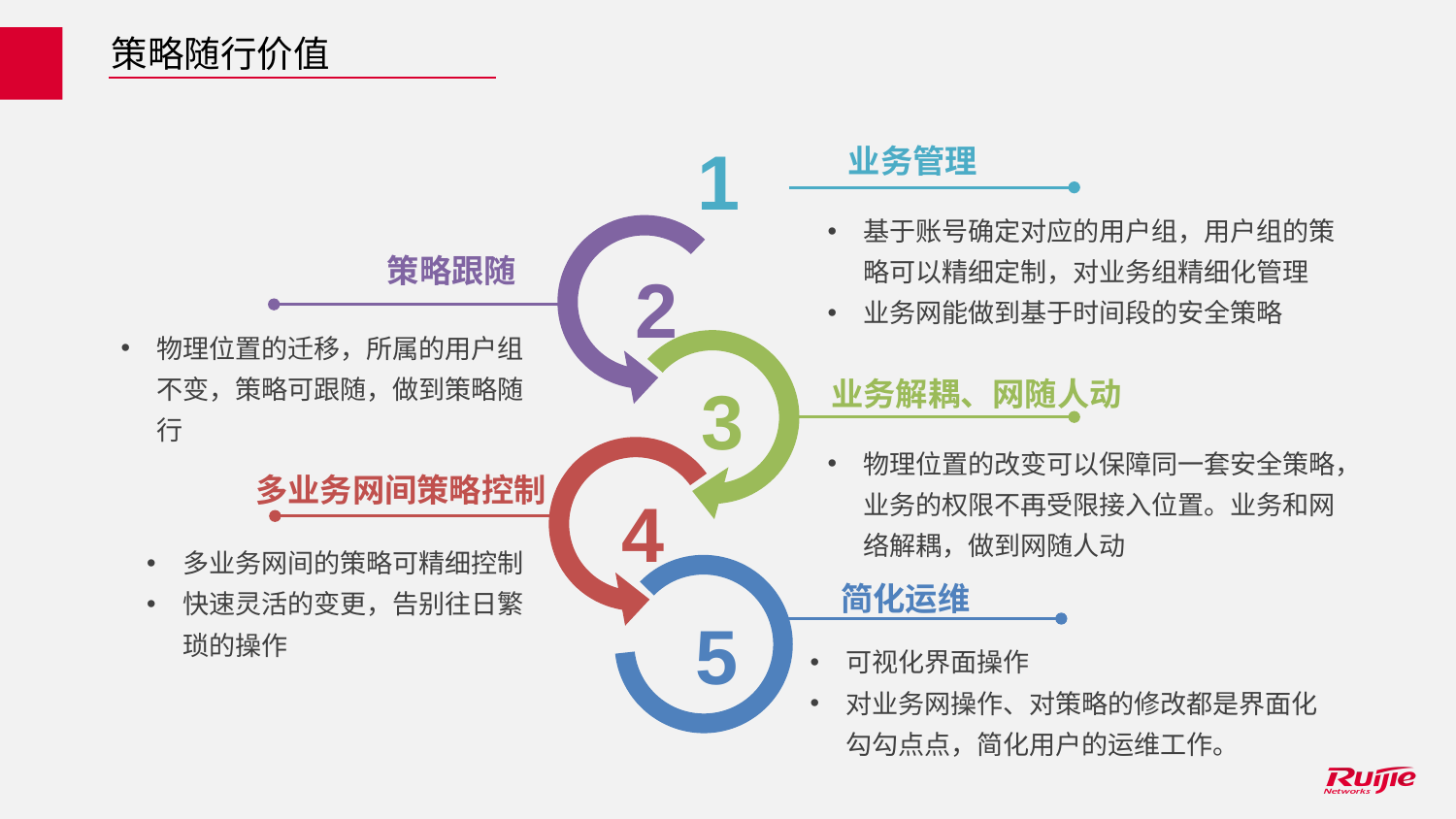

策略随行价值

1
业务管理

基于账号确定对应的用户组，用户组的策略可以精细定制，对业务组精细化管理
业务网能做到基于时间段的安全策略
 策略跟随
2

物理位置的迁移，所属的用户组不变，策略可跟随，做到策略随行
3
业务解耦、网随人动

物理位置的改变可以保障同一套安全策略，业务的权限不再受限接入位置。业务和网络解耦，做到网随人动
多业务网间策略控制
4
多业务网间的策略可精细控制
快速灵活的变更，告别往日繁琐的操作

简化运维
5
可视化界面操作
对业务网操作、对策略的修改都是界面化勾勾点点，简化用户的运维工作。